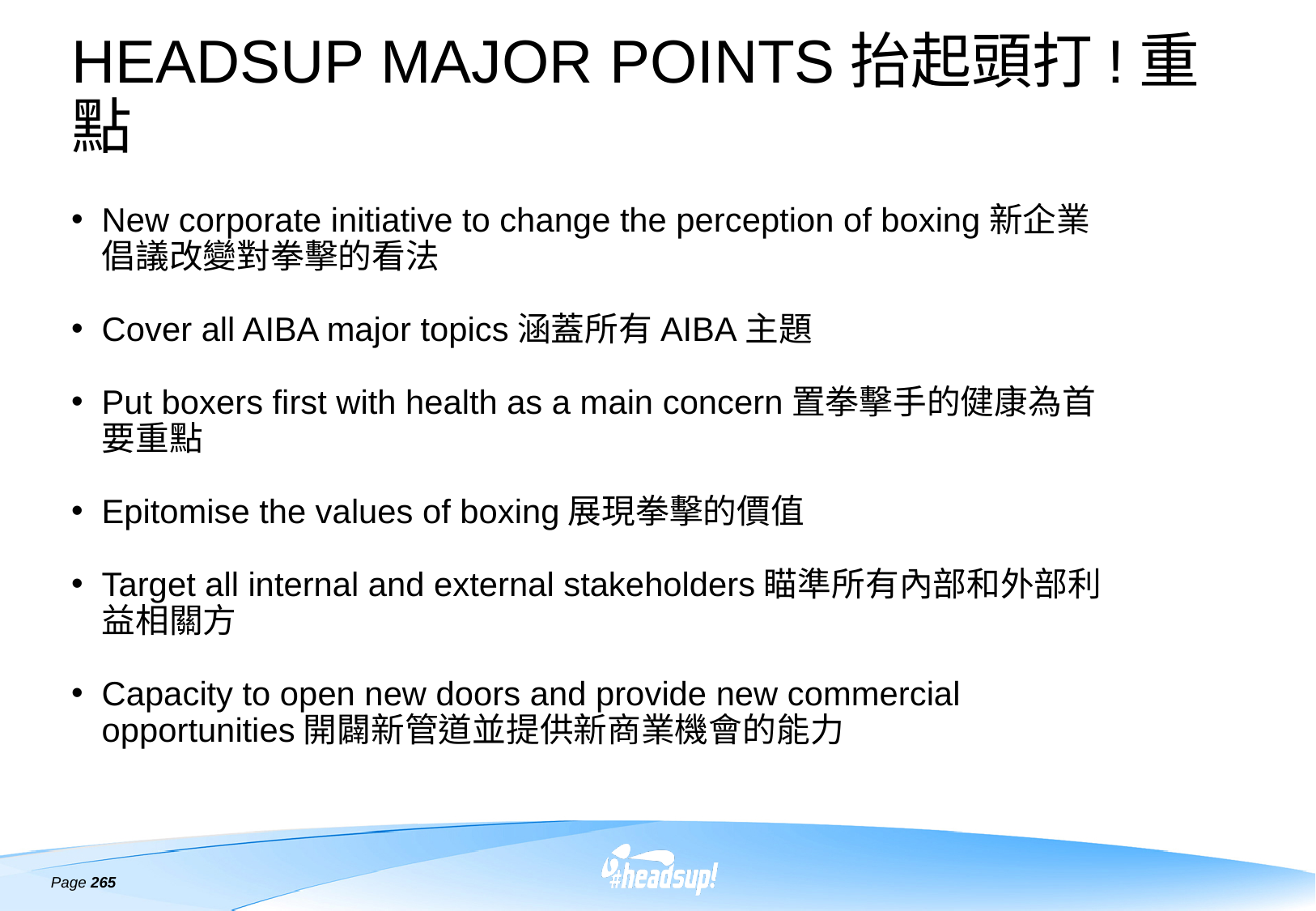

# HEADSUP MAJOR POINTS抬起頭打!重點

New corporate initiative to change the perception of boxing新企業倡議改變對拳擊的看法

Cover all AIBA major topics涵蓋所有AIBA主題

Put boxers first with health as a main concern置拳擊手的健康為首要重點

Epitomise the values of boxing展現拳擊的價值

Target all internal and external stakeholders瞄準所有內部和外部利益相關方

Capacity to open new doors and provide new commercial opportunities開闢新管道並提供新商業機會的能力